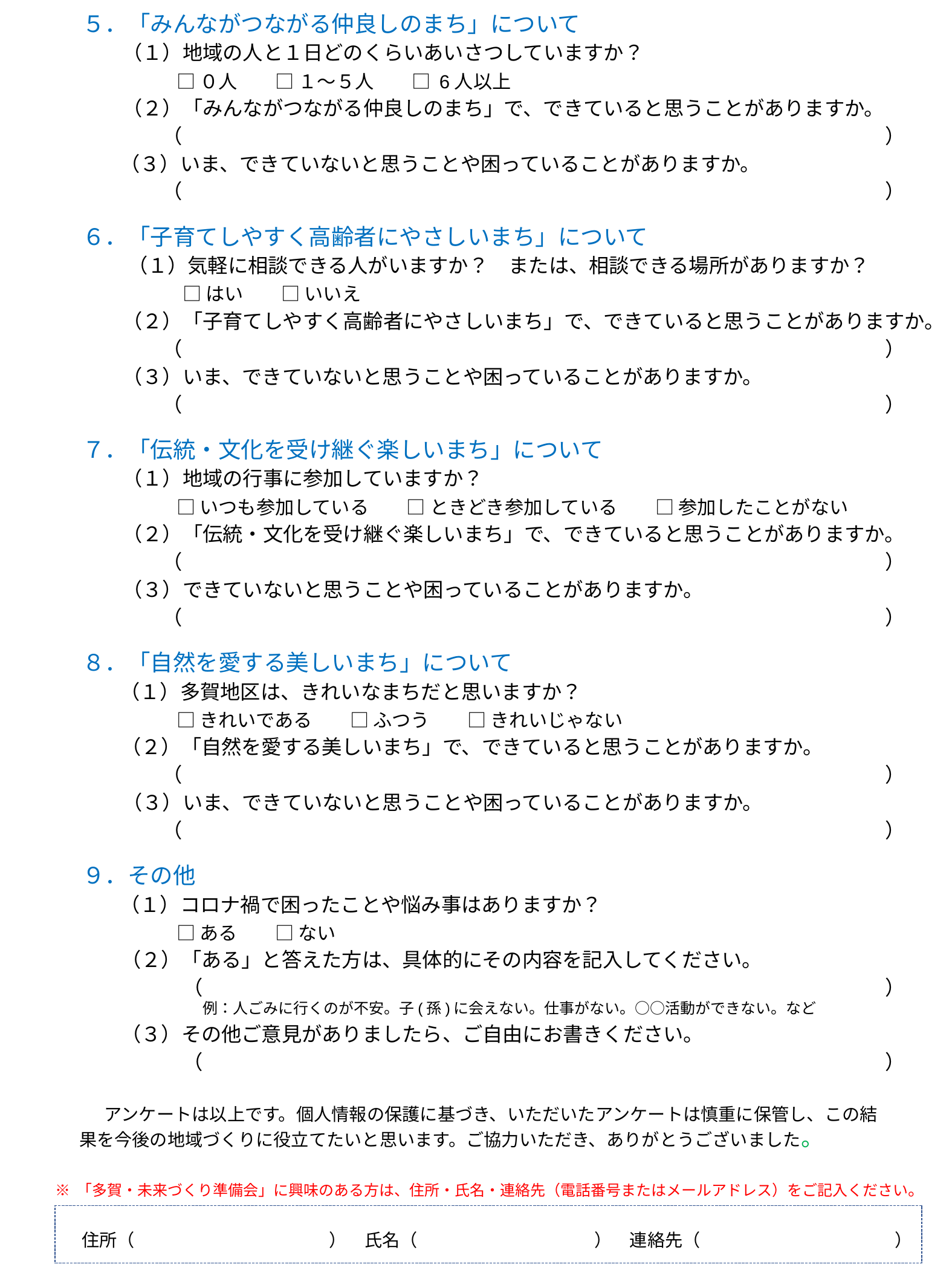

５．「みんながつながる仲良しのまち」について
　　（１）地域の人と１日どのくらいあいさつしていますか？
　　　　　□ ０人　　□ １～５人　　□ 6人以上
　　（２）「みんながつながる仲良しのまち」で、できていると思うことがありますか。
　　　　（　　　　　　　　　　　　　　　　　　　　　　　　　　　　　　　　　　　）
　　（３）いま、できていないと思うことや困っていることがありますか。
　　　　（　　　　　　　　　　　　　　　　　　　　　　　　　　　　　　　　　　　）

６．「子育てしやすく高齢者にやさしいまち」について
　　（１）気軽に相談できる人がいますか？　または、相談できる場所がありますか？
　　　　　□ はい　　□ いいえ
　　（２）「子育てしやすく高齢者にやさしいまち」で、できていると思うことがありますか。
　　　　（　　　　　　　　　　　　　　　　　　　　　　　　　　　　　　　　　　　）
　　（３）いま、できていないと思うことや困っていることがありますか。
　　　　（　　　　　　　　　　　　　　　　　　　　　　　　　　　　　　　　　　　）

７．「伝統・文化を受け継ぐ楽しいまち」について
　　（１）地域の行事に参加していますか？
　　　　　□ いつも参加している　　□ ときどき参加している　　□ 参加したことがない
　　（２）「伝統・文化を受け継ぐ楽しいまち」で、できていると思うことがありますか。
　　　　（　　　　　　　　　　　　　　　　　　　　　　　　　　　　　　　　　　　）
　　（３）できていないと思うことや困っていることがありますか。
　　　　（　　　　　　　　　　　　　　　　　　　　　　　　　　　　　　　　　　　）

８．「自然を愛する美しいまち」について
　　（１）多賀地区は、きれいなまちだと思いますか？
　　　　　□ きれいである　　□ ふつう　　□ きれいじゃない
　　（２）「自然を愛する美しいまち」で、できていると思うことがありますか。
　　　　（　　　　　　　　　　　　　　　　　　　　　　　　　　　　　　　　　　　）
　　（３）いま、できていないと思うことや困っていることがありますか。
　　　　（　　　　　　　　　　　　　　　　　　　　　　　　　　　　　　　　　　　）

９．その他
　　（１）コロナ禍で困ったことや悩み事はありますか？
　　　　　□ ある　　□ ない
　　（２）「ある」と答えた方は、具体的にその内容を記入してください。
　　　　　（　　　　　　　　　　　　　　　　　　　　　　　　　　　　　　　　　　）
　　　　　　例：人ごみに行くのが不安。子(孫)に会えない。仕事がない。○○活動ができない。など
　　（３）その他ご意見がありましたら、ご自由にお書きください。
　　　　　（　　　　　　　　　　　　　　　　　　　　　　　　　　　　　　　　　　）
　アンケートは以上です。個人情報の保護に基づき、いただいたアンケートは慎重に保管し、この結果を今後の地域づくりに役立てたいと思います。ご協力いただき、ありがとうございました。
※ 「多賀・未来づくり準備会」に興味のある方は、住所・氏名・連絡先（電話番号またはメールアドレス）をご記入ください。
　住所（　　　　　　　　　　　）　氏名（　　　　　　　　　　）　連絡先（　　　　　　　　　　　）